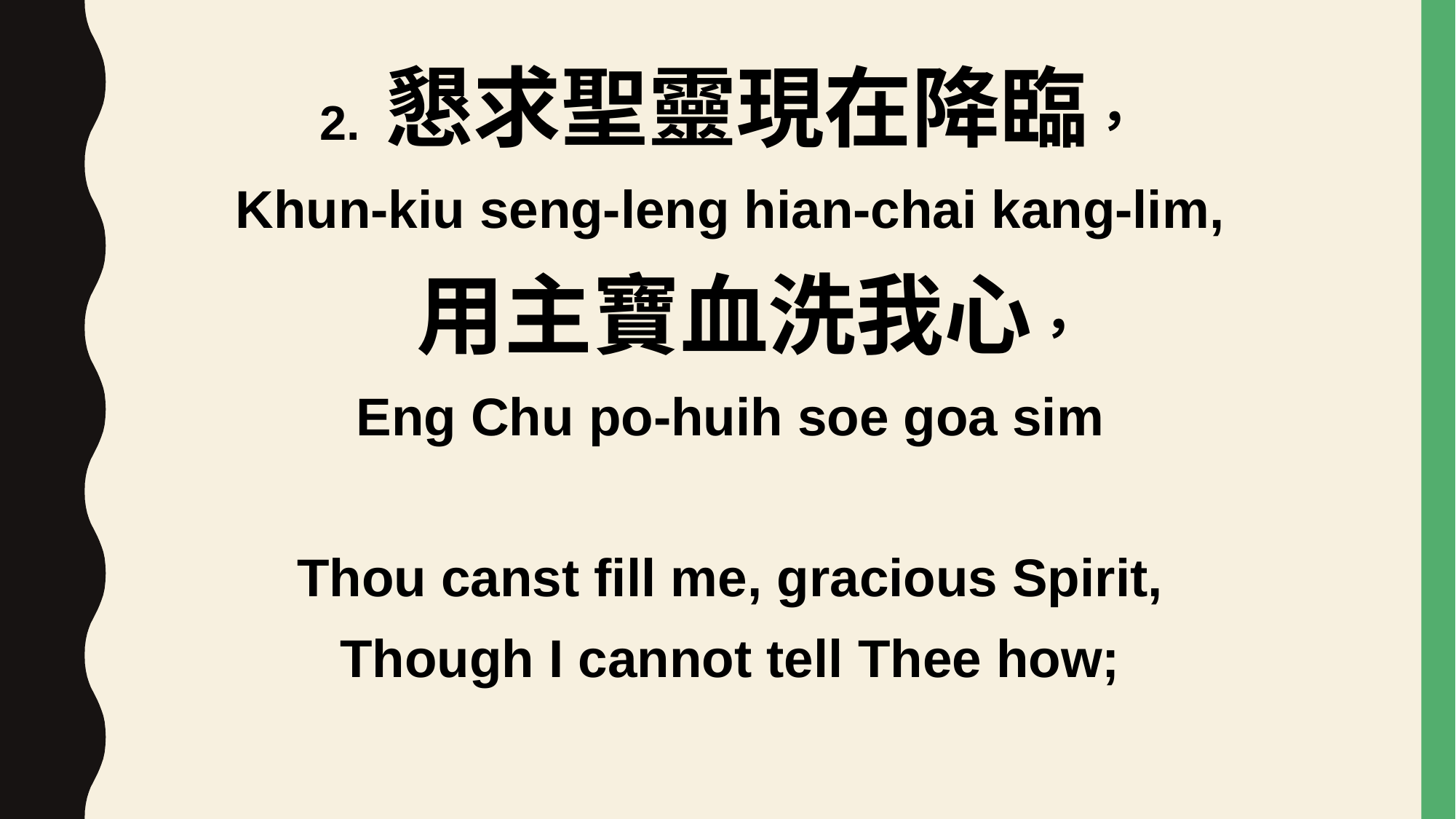

2. 懇求聖靈現在降臨，
Khun-kiu seng-leng hian-chai kang-lim,
 用主寶血洗我心，
Eng Chu po-huih soe goa sim

Thou canst fill me, gracious Spirit,
Though I cannot tell Thee how;